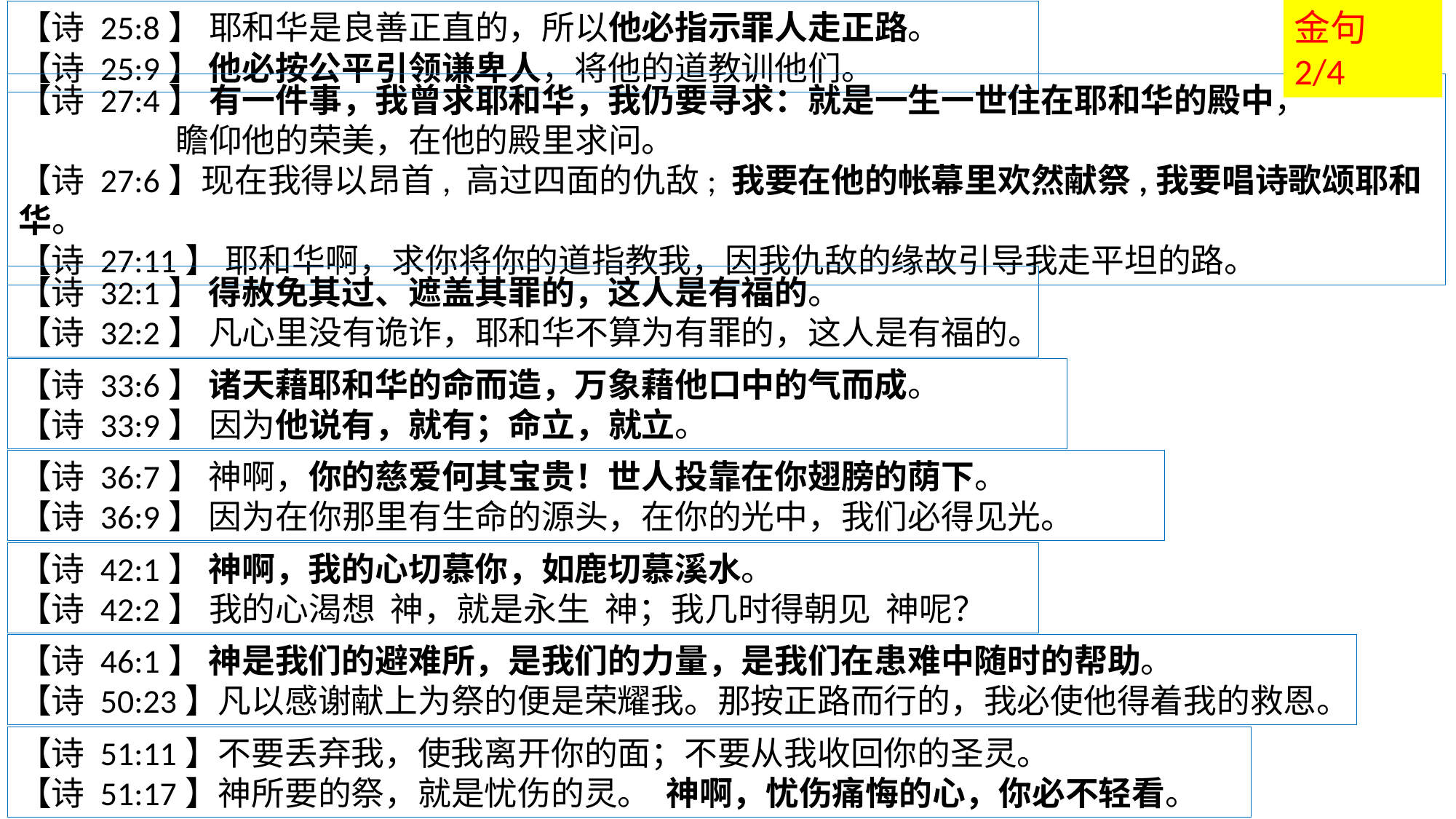

【诗 25:8】 耶和华是良善正直的，所以他必指示罪人走正路。
【诗 25:9】 他必按公平引领谦卑人，将他的道教训他们。
金句 2/4
【诗 27:4】 有一件事，我曾求耶和华，我仍要寻求：就是一生一世住在耶和华的殿中，
                    瞻仰他的荣美，在他的殿里求问。
【诗 27:6】现在我得以昂首, 高过四面的仇敌; 我要在他的帐幕里欢然献祭,我要唱诗歌颂耶和华。
【诗 27:11】 耶和华啊，求你将你的道指教我，因我仇敌的缘故引导我走平坦的路。
【诗 32:1】 得赦免其过、遮盖其罪的，这人是有福的。
【诗 32:2】 凡心里没有诡诈，耶和华不算为有罪的，这人是有福的。
【诗 33:6】 诸天藉耶和华的命而造，万象藉他口中的气而成。
【诗 33:9】 因为他说有，就有；命立，就立。
【诗 36:7】 神啊，你的慈爱何其宝贵！世人投靠在你翅膀的荫下。
【诗 36:9】 因为在你那里有生命的源头，在你的光中，我们必得见光。
【诗 42:1】 神啊，我的心切慕你，如鹿切慕溪水。
【诗 42:2】 我的心渴想  神，就是永生  神；我几时得朝见  神呢？
【诗 46:1】 神是我们的避难所，是我们的力量，是我们在患难中随时的帮助。
【诗 50:23】凡以感谢献上为祭的便是荣耀我。那按正路而行的，我必使他得着我的救恩。
【诗 51:11】不要丢弃我，使我离开你的面；不要从我收回你的圣灵。
【诗 51:17】神所要的祭，就是忧伤的灵。  神啊，忧伤痛悔的心，你必不轻看。